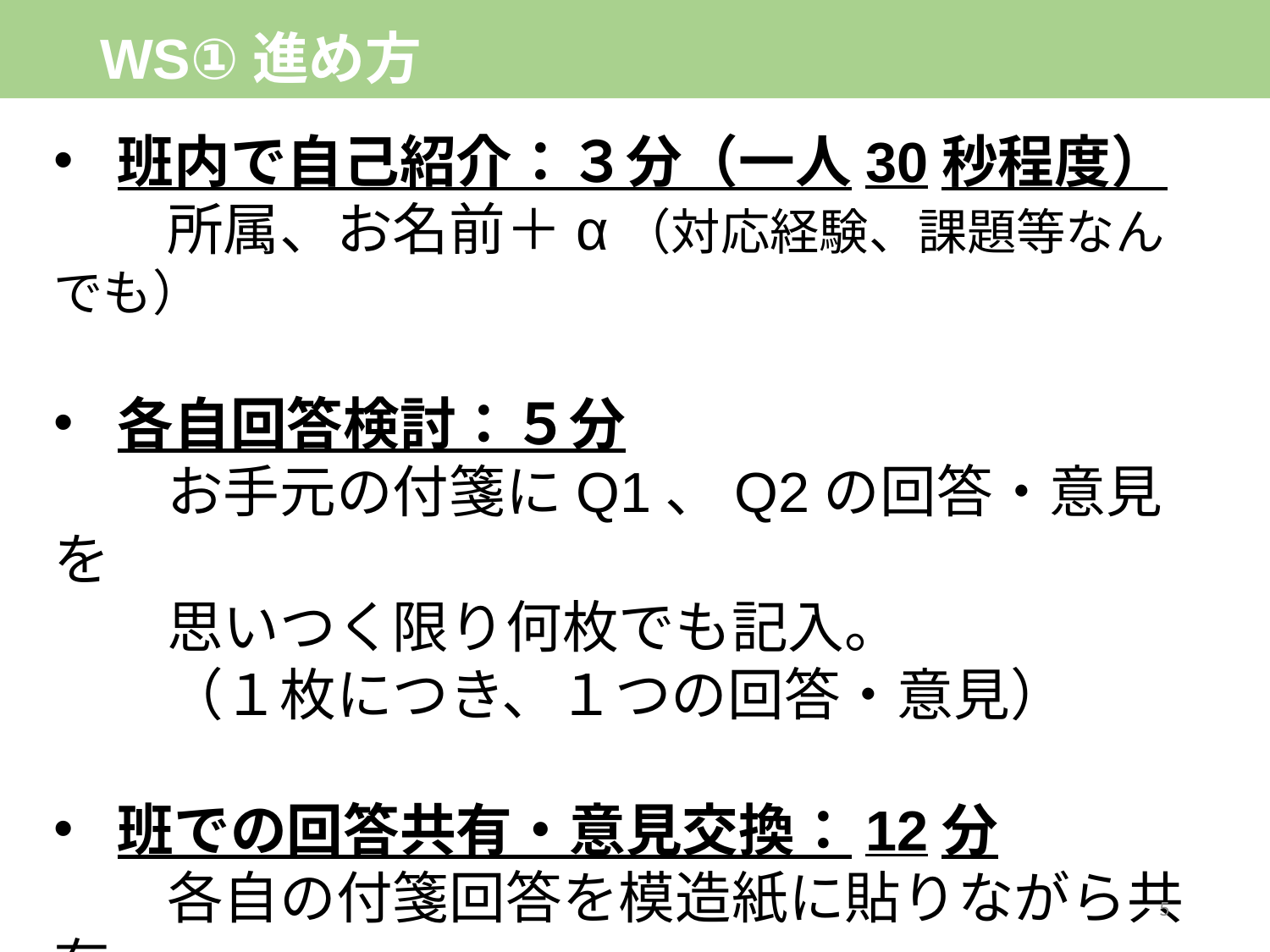

# WS①進め方
班内で自己紹介：３分（一人30秒程度）
　　所属、お名前＋α（対応経験、課題等なんでも）

各自回答検討：５分
　　お手元の付箋にQ1、Q2の回答・意見を
　　思いつく限り何枚でも記入。
　　（１枚につき、１つの回答・意見）

班での回答共有・意見交換：12分
　　各自の付箋回答を模造紙に貼りながら共有。

5